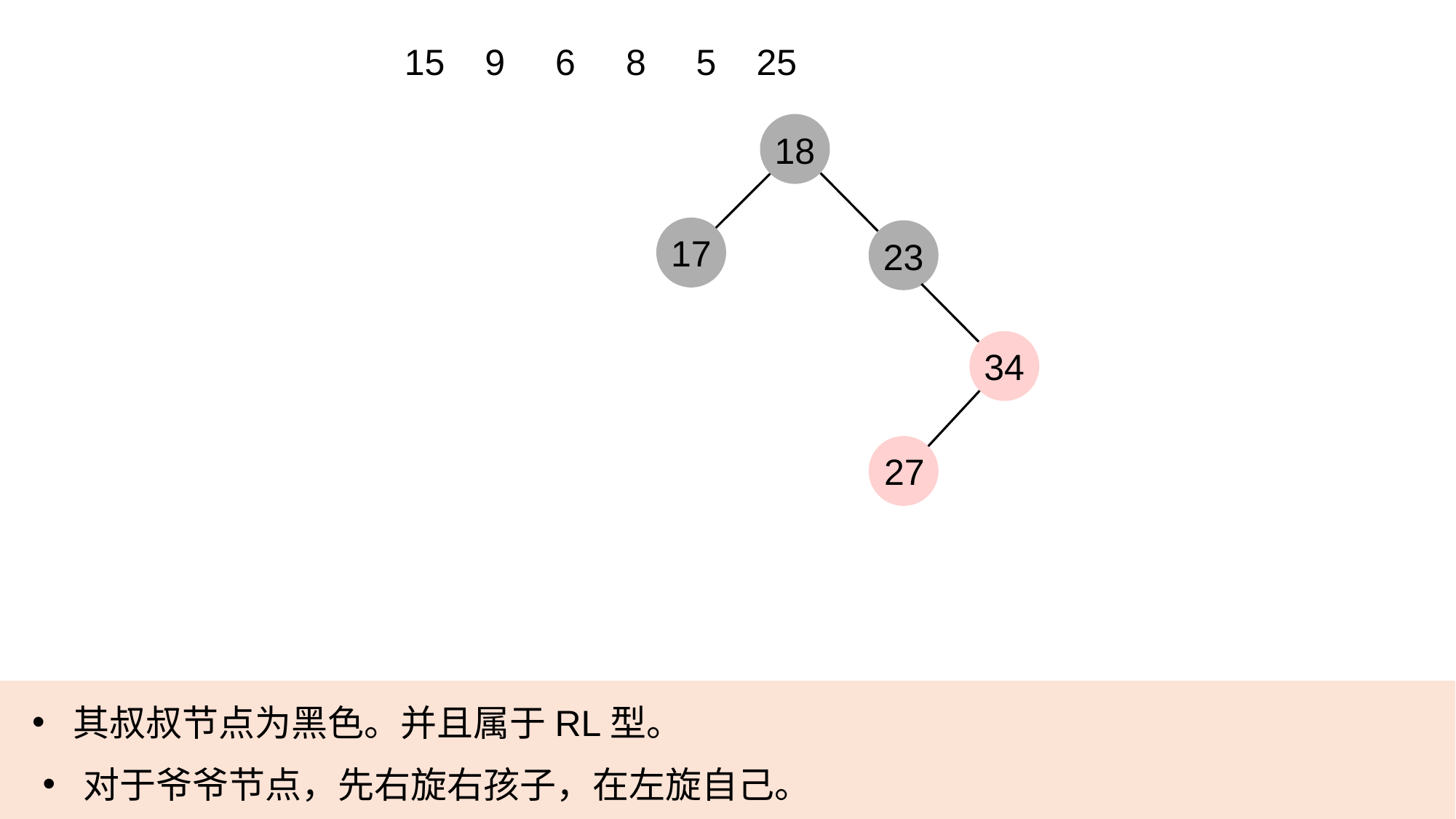

15
9
6
8
5
25

18

17
23

34

27

其叔叔节点为黑色。并且属于RL型。
对于爷爷节点，先右旋右孩子，在左旋自己。